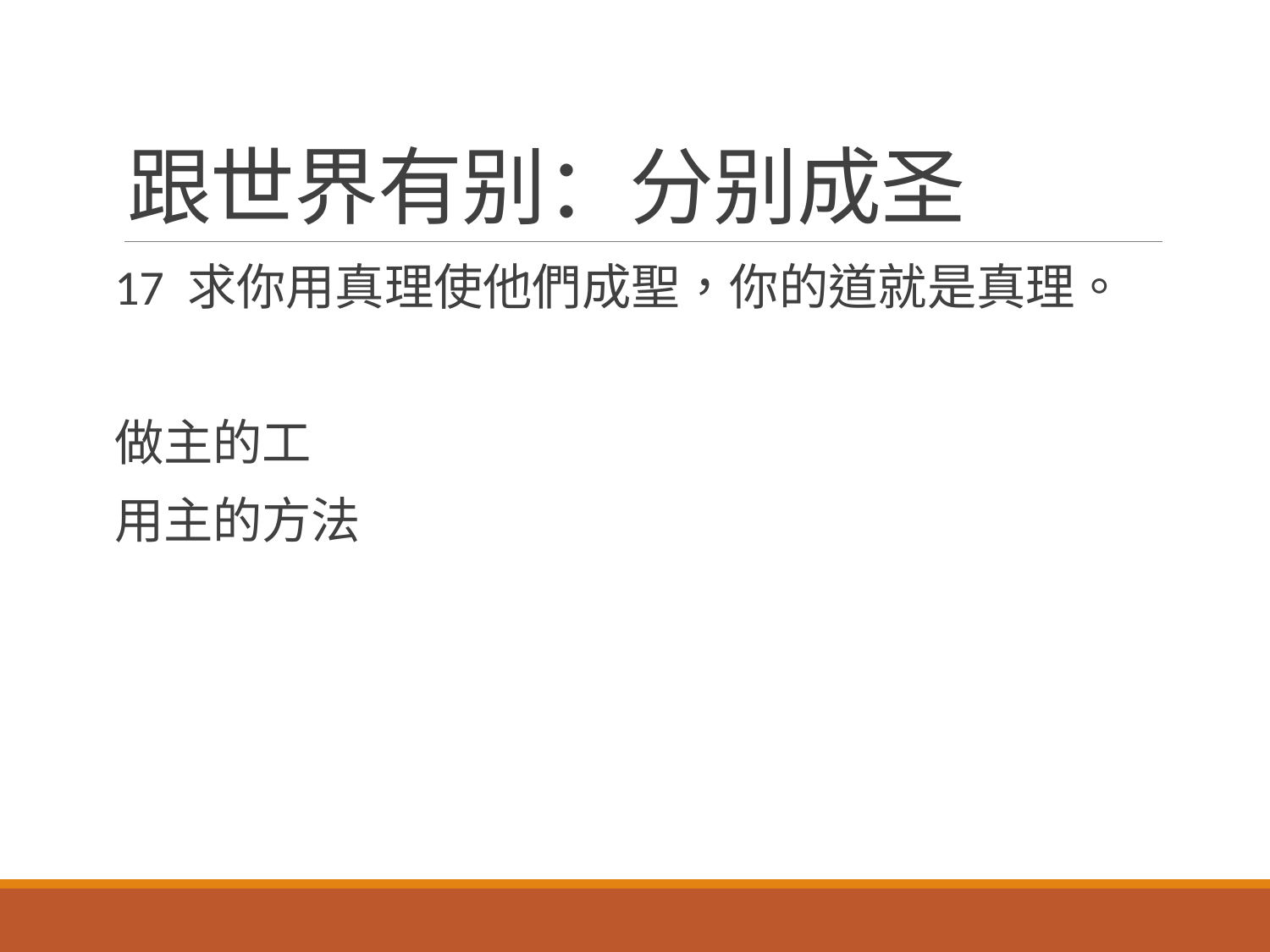

# 跟世界有别：分别成圣
17 求你用真理使他們成聖，你的道就是真理。

做主的工
用主的方法